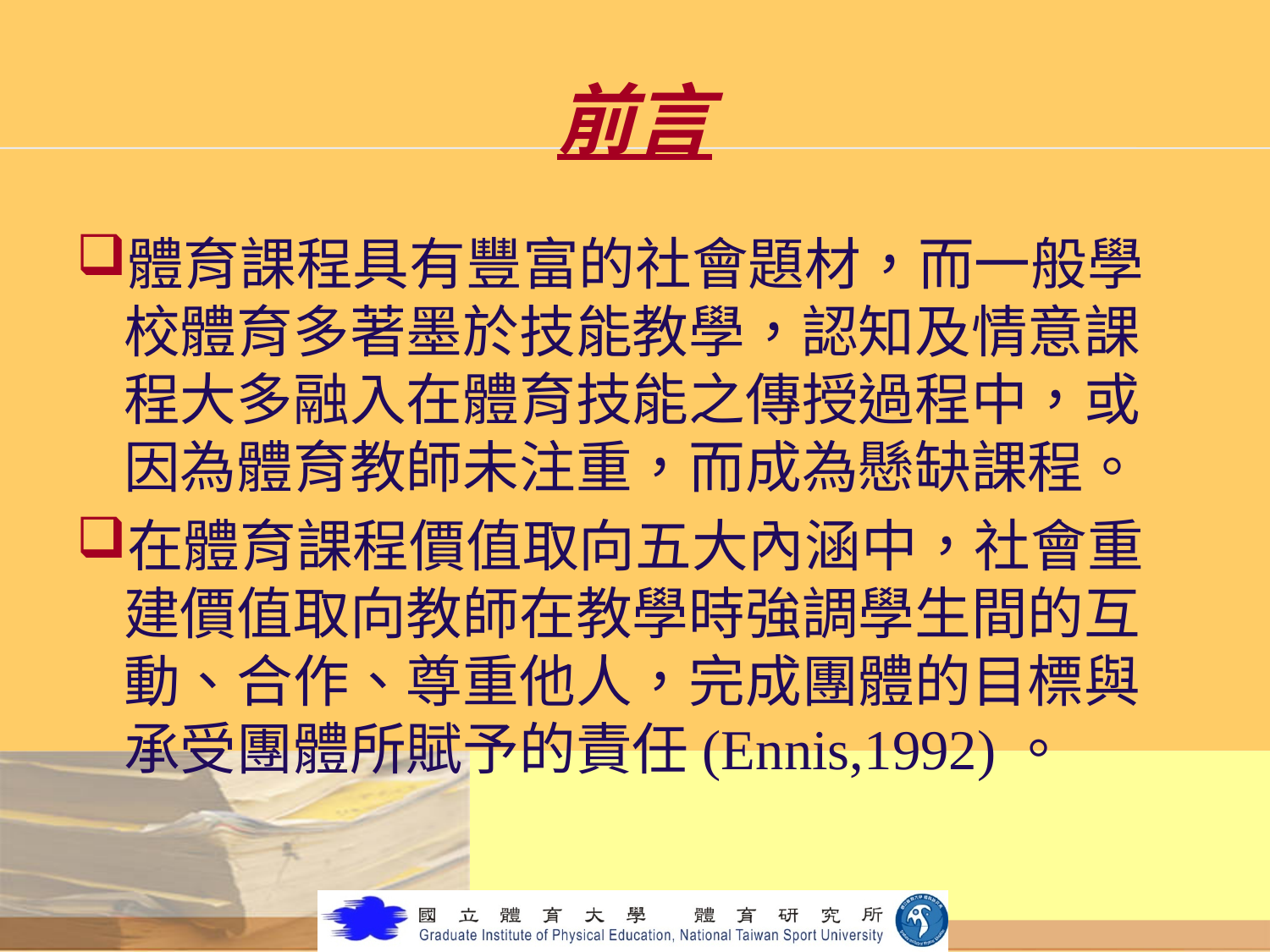

# 前言
體育課程具有豐富的社會題材，而一般學校體育多著墨於技能教學，認知及情意課程大多融入在體育技能之傳授過程中，或因為體育教師未注重，而成為懸缺課程。
在體育課程價值取向五大內涵中，社會重建價值取向教師在教學時強調學生間的互動、合作、尊重他人，完成團體的目標與承受團體所賦予的責任(Ennis,1992)。